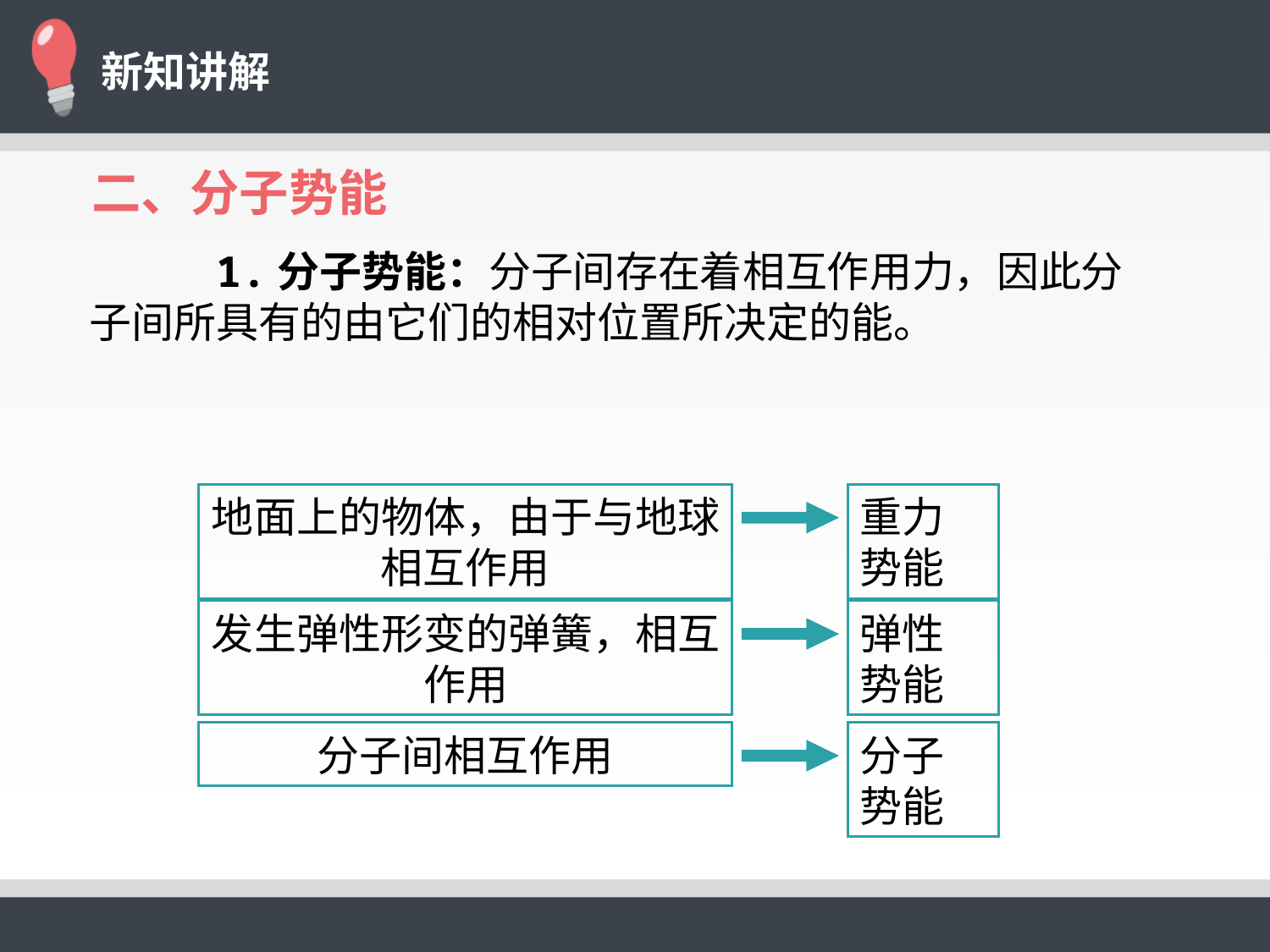

二、分子势能
     1.分子势能：分子间存在着相互作用力，因此分子间所具有的由它们的相对位置所决定的能。
地面上的物体，由于与地球相互作用
重力势能

弹性势能

发生弹性形变的弹簧，相互作用
分子间相互作用
分子势能